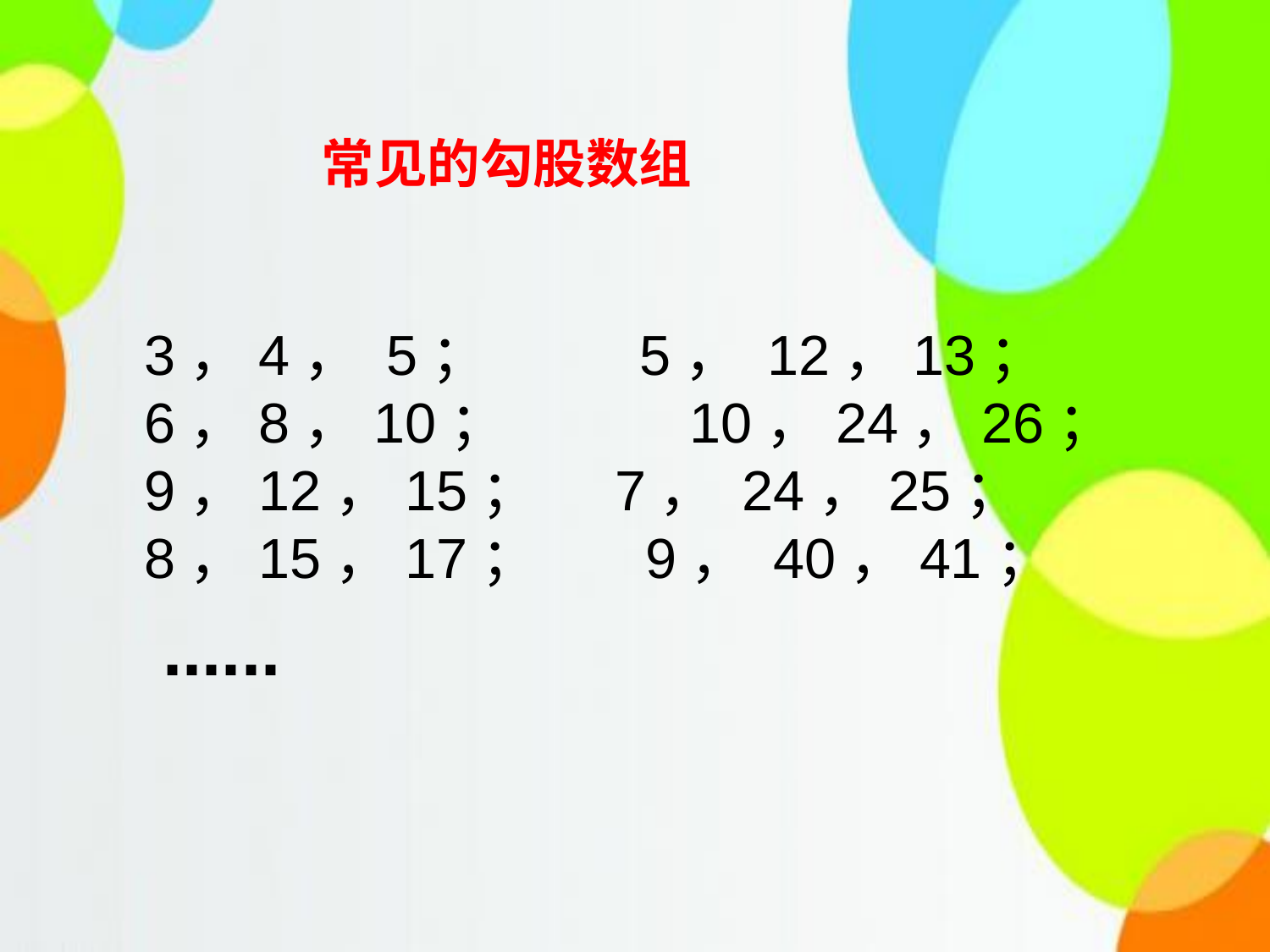

常见的勾股数组
3，4， 5； 　 　5， 12，13；
6，8，10；　　　10，24，26；
9，12，15；     7， 24，25；
8，15，17；　   9， 40，41；
......